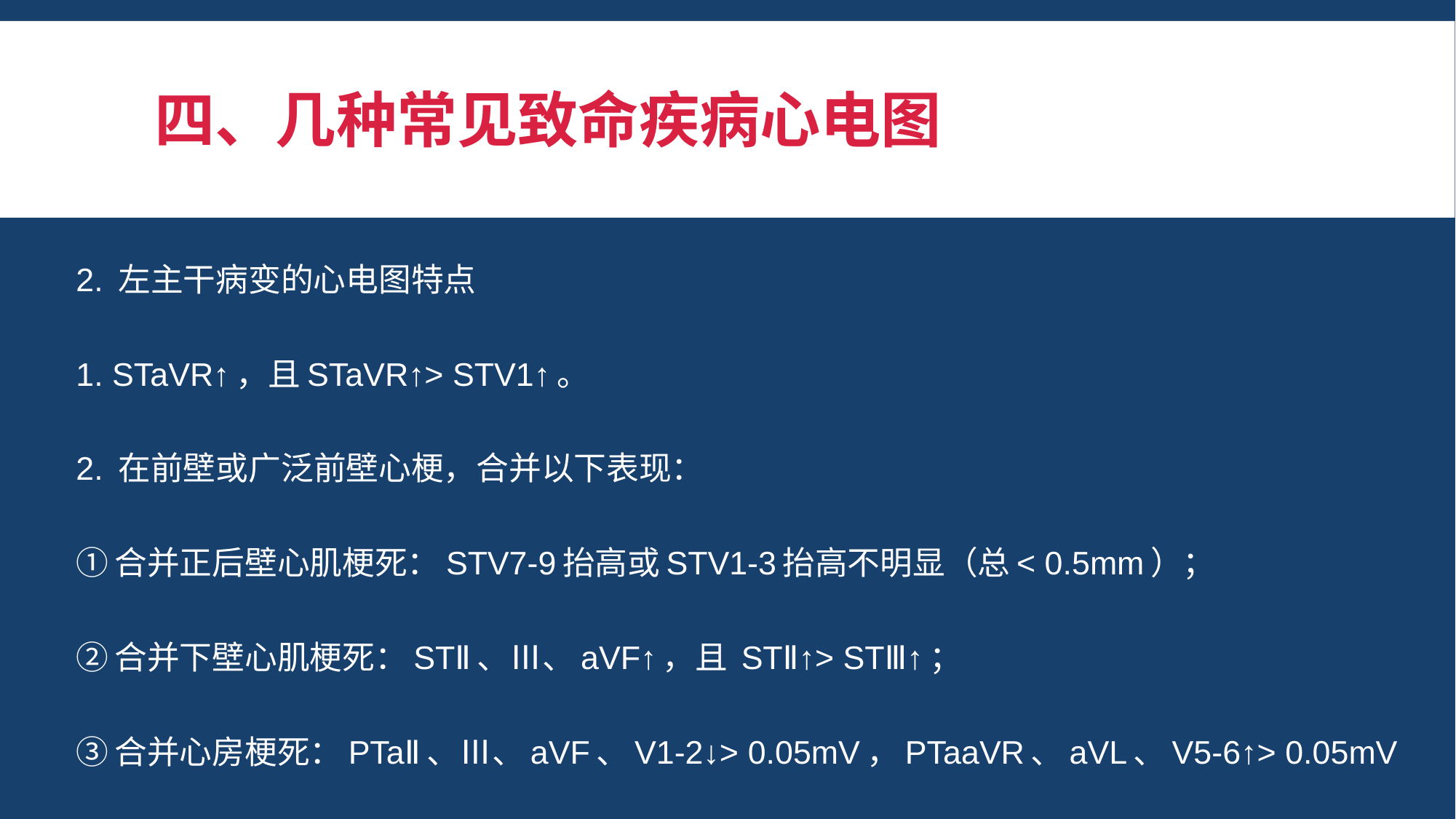

# 四、几种常见致命疾病心电图
2. 左主干病变的心电图特点
1. STaVR↑，且STaVR↑> STV1↑。
2. 在前壁或广泛前壁心梗，合并以下表现：
①合并正后壁心肌梗死：STV7-9抬高或STV1-3抬高不明显（总< 0.5mm）；
②合并下壁心肌梗死：STⅡ、Ⅲ、aVF↑，且 STⅡ↑> STⅢ↑；
③合并心房梗死：PTaⅡ、Ⅲ、aVF、V1-2↓> 0.05mV，PTaaVR、aVL、V5-6↑> 0.05mV